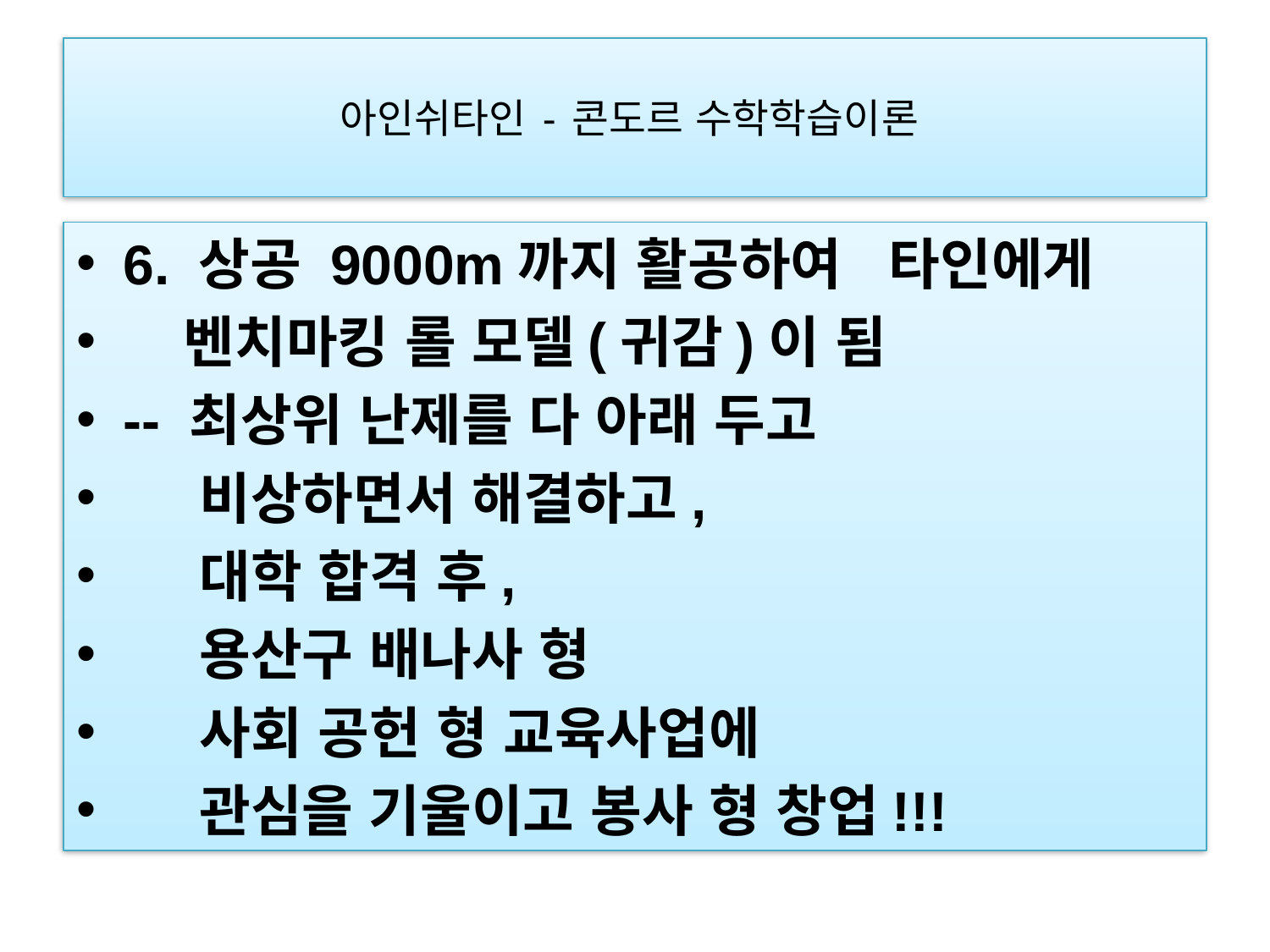

# 아인쉬타인 - 콘도르 수학학습이론
6. 상공 9000m까지 활공하여   타인에게
   벤치마킹 롤 모델(귀감)이 됨
-- 최상위 난제를 다 아래 두고
    비상하면서 해결하고,
    대학 합격 후,
    용산구 배나사 형
    사회 공헌 형 교육사업에
    관심을 기울이고 봉사 형 창업!!!